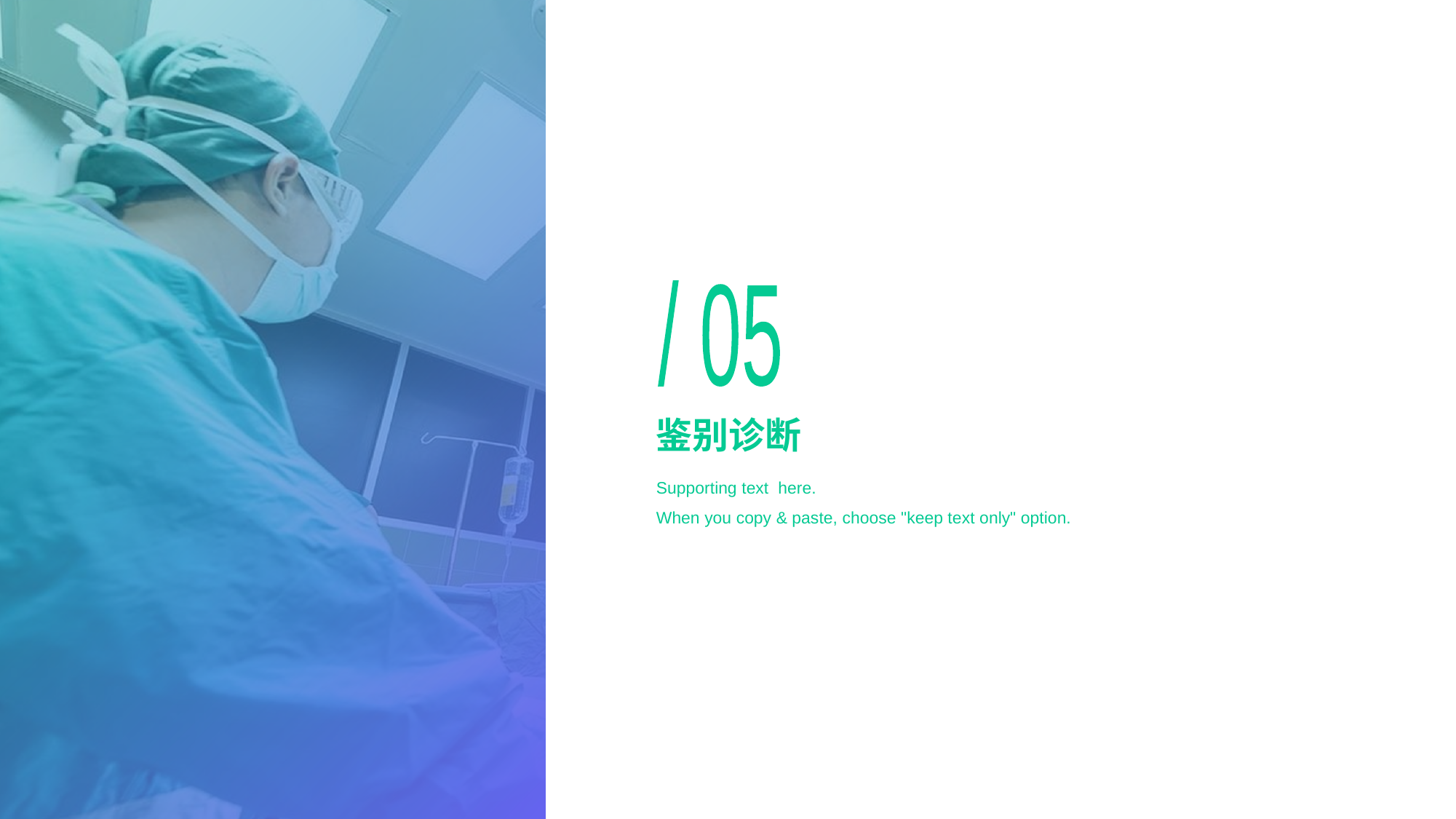

/ 05
# 鉴别诊断
Supporting text  here.
When you copy & paste, choose "keep text only" option.